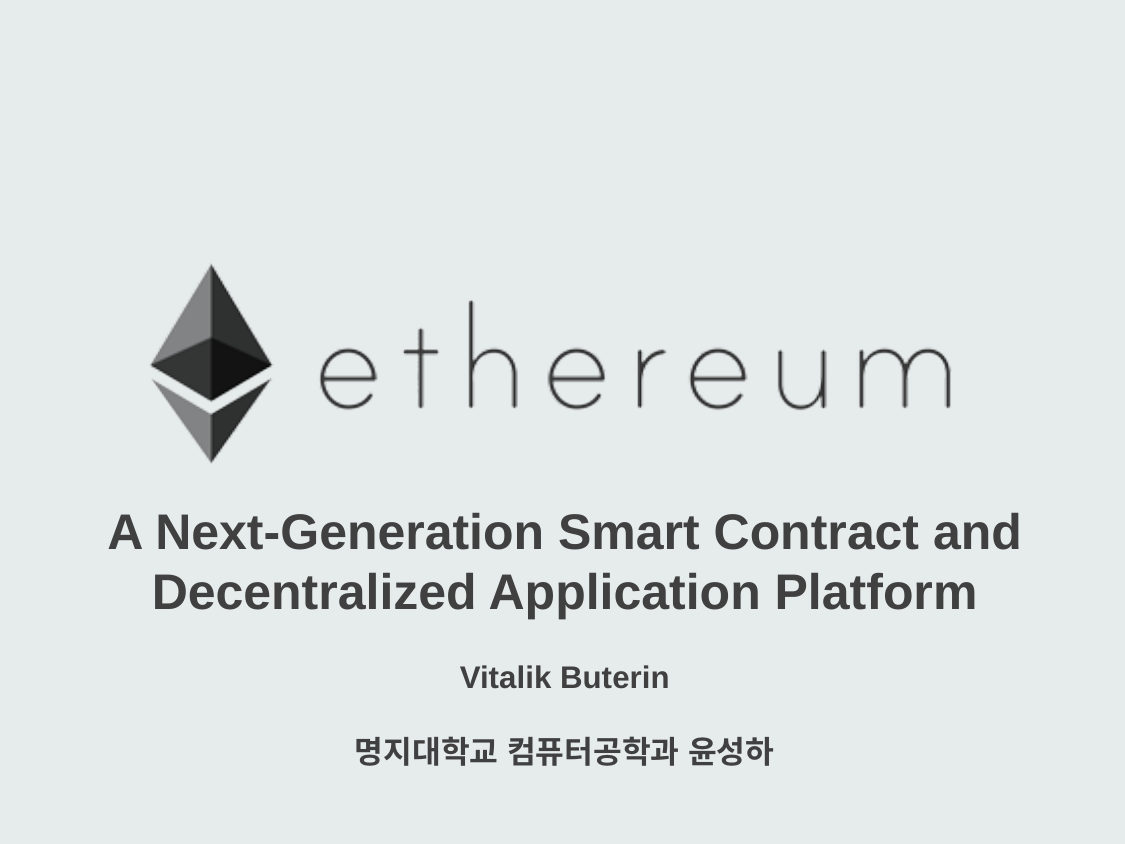

A Next-Generation Smart Contract and
Decentralized Application Platform

Vitalik Buterin

명지대학교 컴퓨터공학과 윤성하